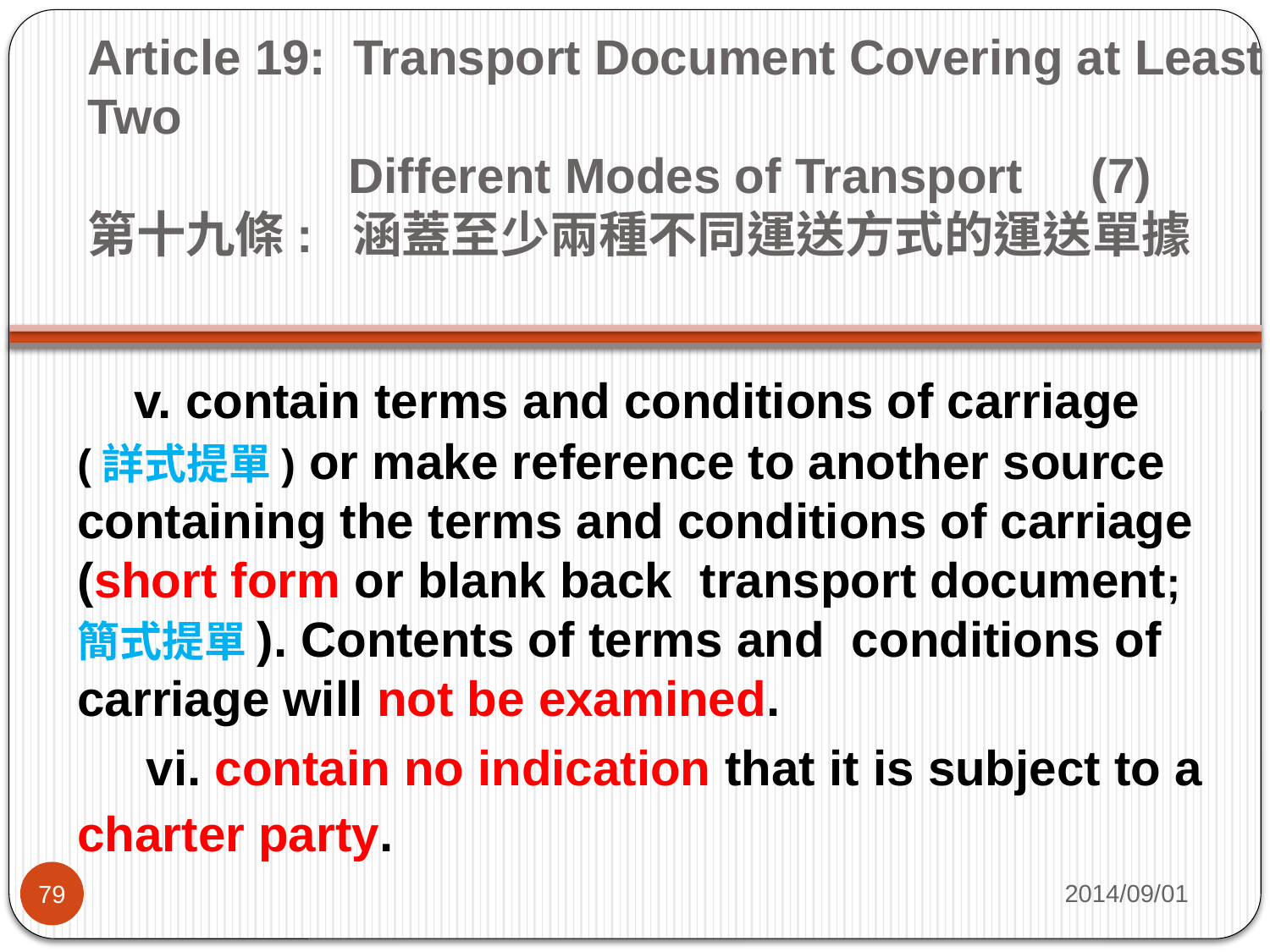

# Article 19:  Transport Document Covering at Least Two Different Modes of Transport     (7)   第十九條:  涵蓋至少兩種不同運送方式的運送單據
    v. contain terms and conditions of carriage (詳式提單) or make reference to another source containing the terms and conditions of carriage (short form or blank back  transport document; 簡式提單). Contents of terms and  conditions of carriage will not be examined.
     vi. contain no indication that it is subject to a charter party.
2014/09/01
79